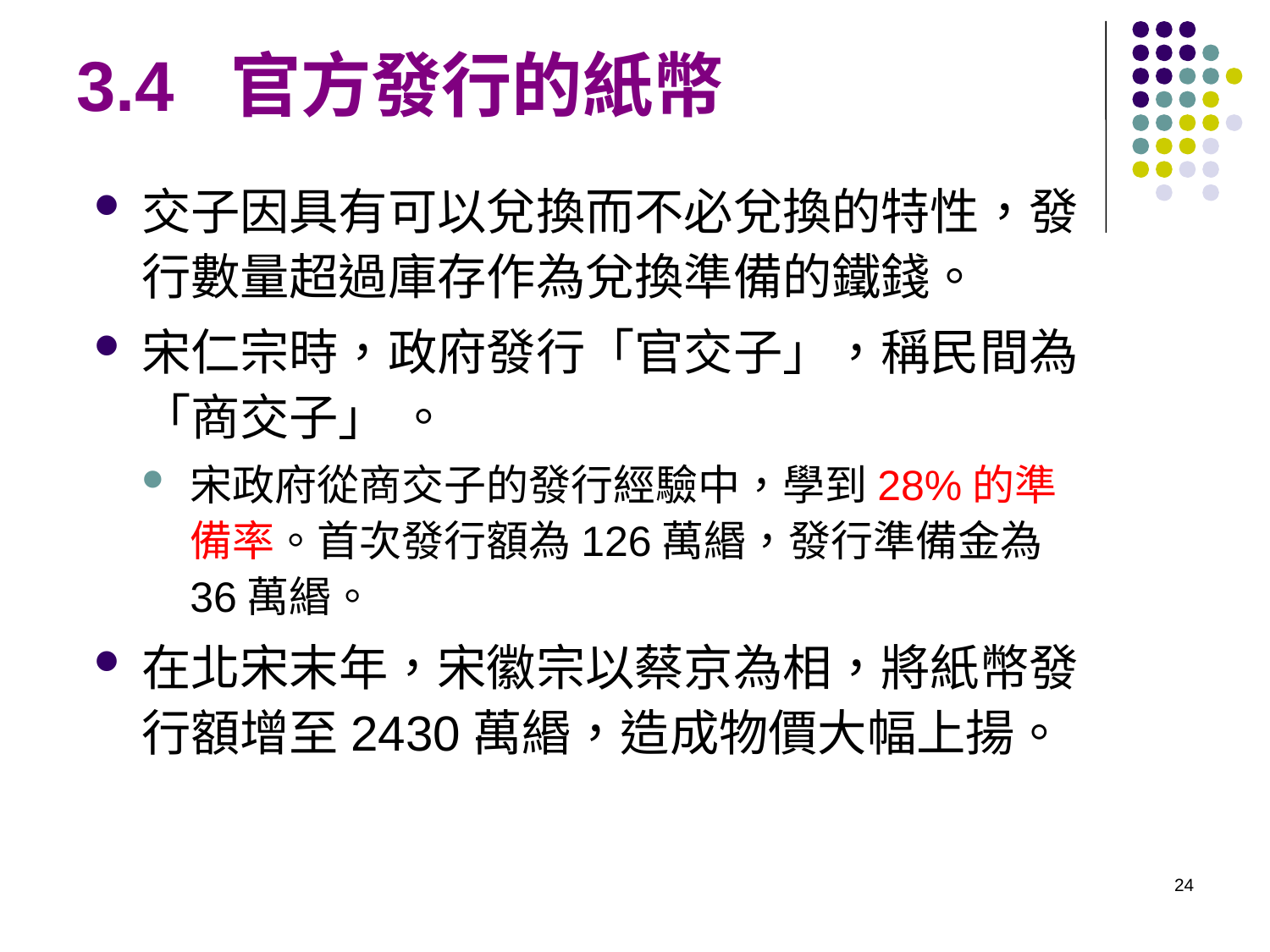

# 3.4  官方發行的紙幣
交子因具有可以兌換而不必兌換的特性，發行數量超過庫存作為兌換準備的鐵錢。
宋仁宗時，政府發行「官交子」，稱民間為「商交子」 。
宋政府從商交子的發行經驗中，學到28%的準備率。首次發行額為126萬緡，發行準備金為36萬緡。
在北宋末年，宋徽宗以蔡京為相，將紙幣發行額增至2430萬緡，造成物價大幅上揚。
24